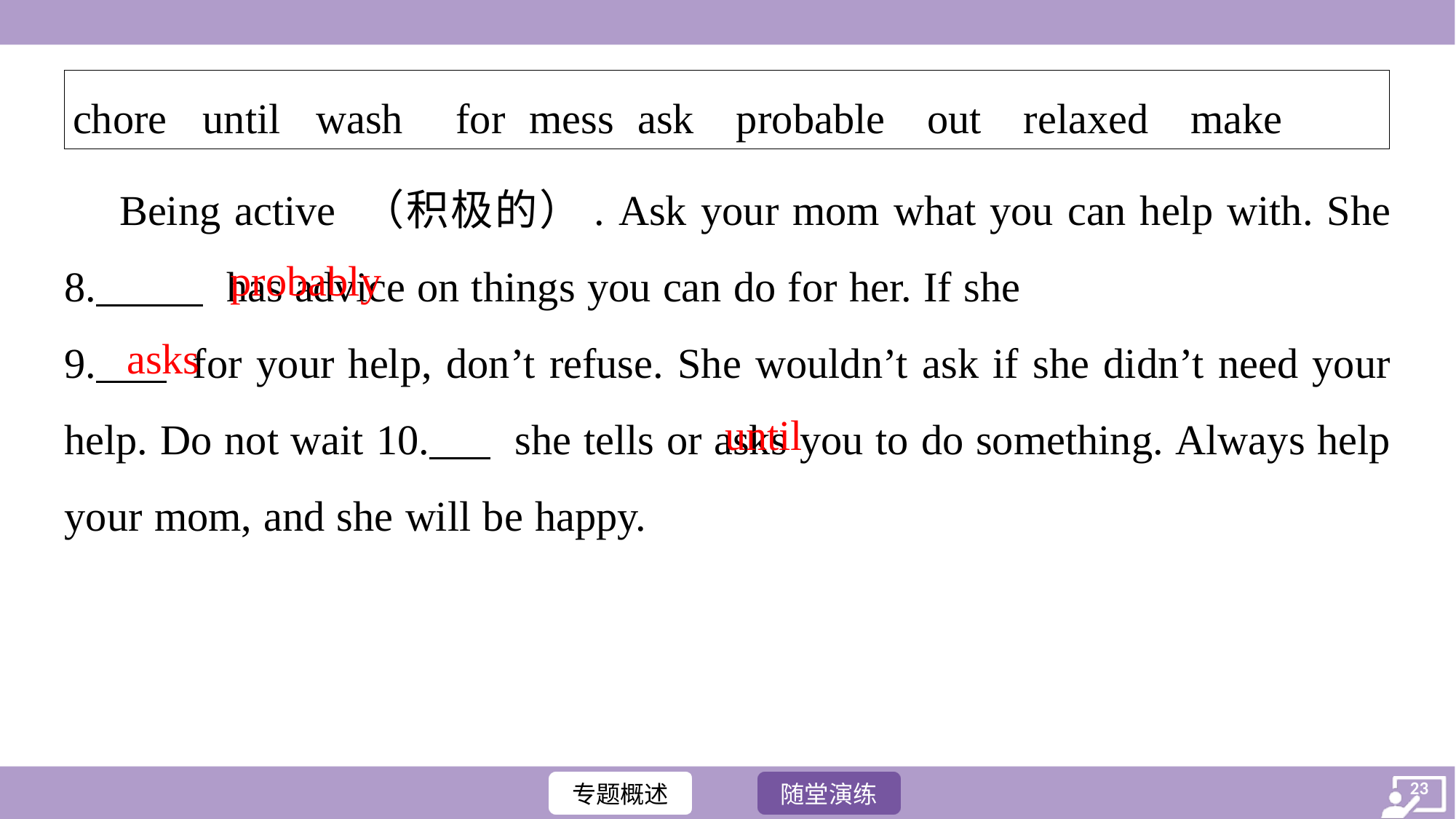

| chore until wash for mess ask probable out relaxed make |
| --- |
    Being active （积极的）. Ask your mom what you can help with. She 8.         . has advice on things you can do for her. If she
9.     . for your help, don’t refuse. She wouldn’t ask if she didn’t need your help. Do not wait 10.     . she tells or asks you to do something. Always help your mom, and she will be happy.
probably
asks
until